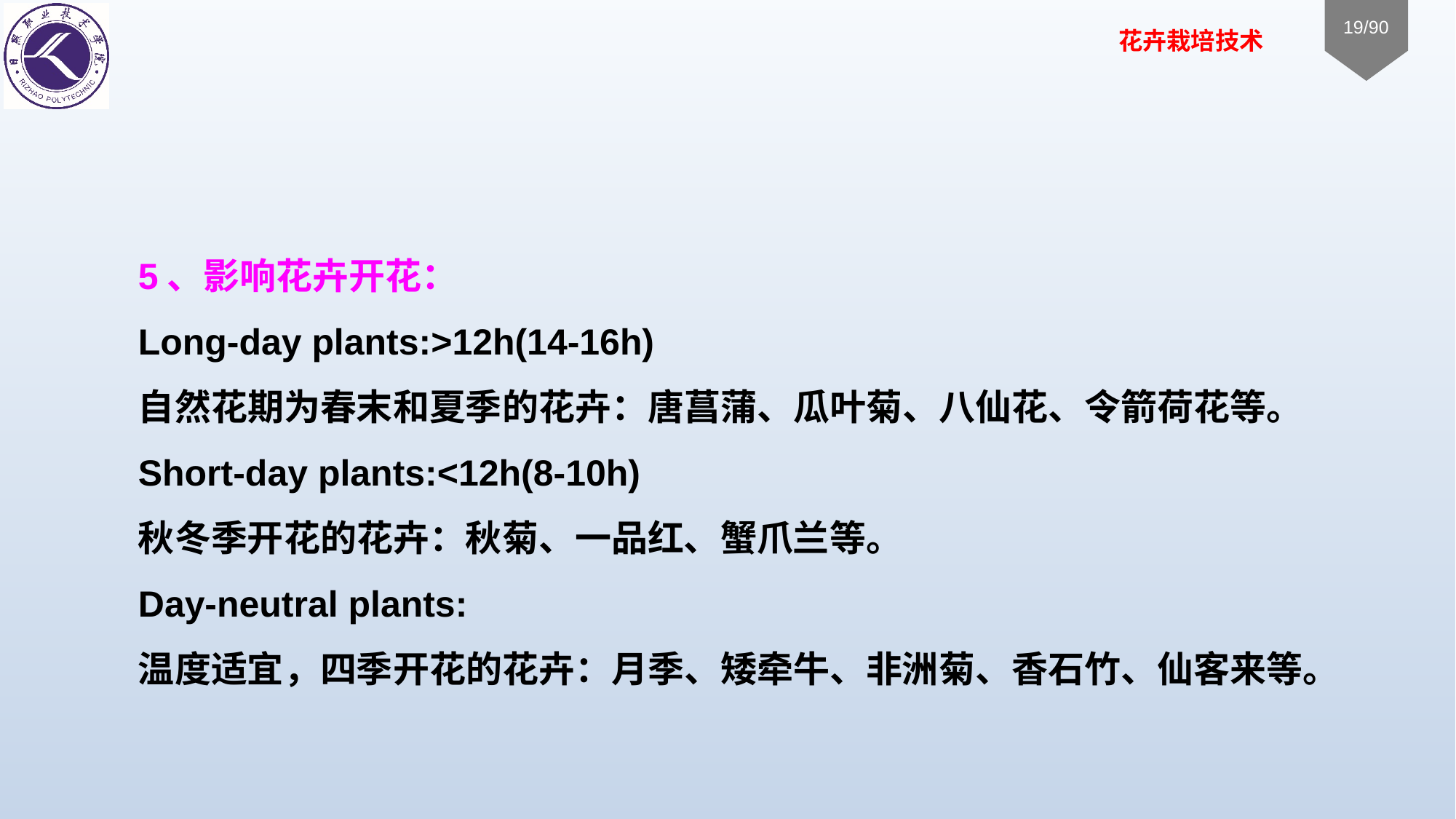

#
5、影响花卉开花：
Long-day plants:>12h(14-16h)
自然花期为春末和夏季的花卉：唐菖蒲、瓜叶菊、八仙花、令箭荷花等。
Short-day plants:<12h(8-10h)
秋冬季开花的花卉：秋菊、一品红、蟹爪兰等。
Day-neutral plants:
温度适宜，四季开花的花卉：月季、矮牵牛、非洲菊、香石竹、仙客来等。